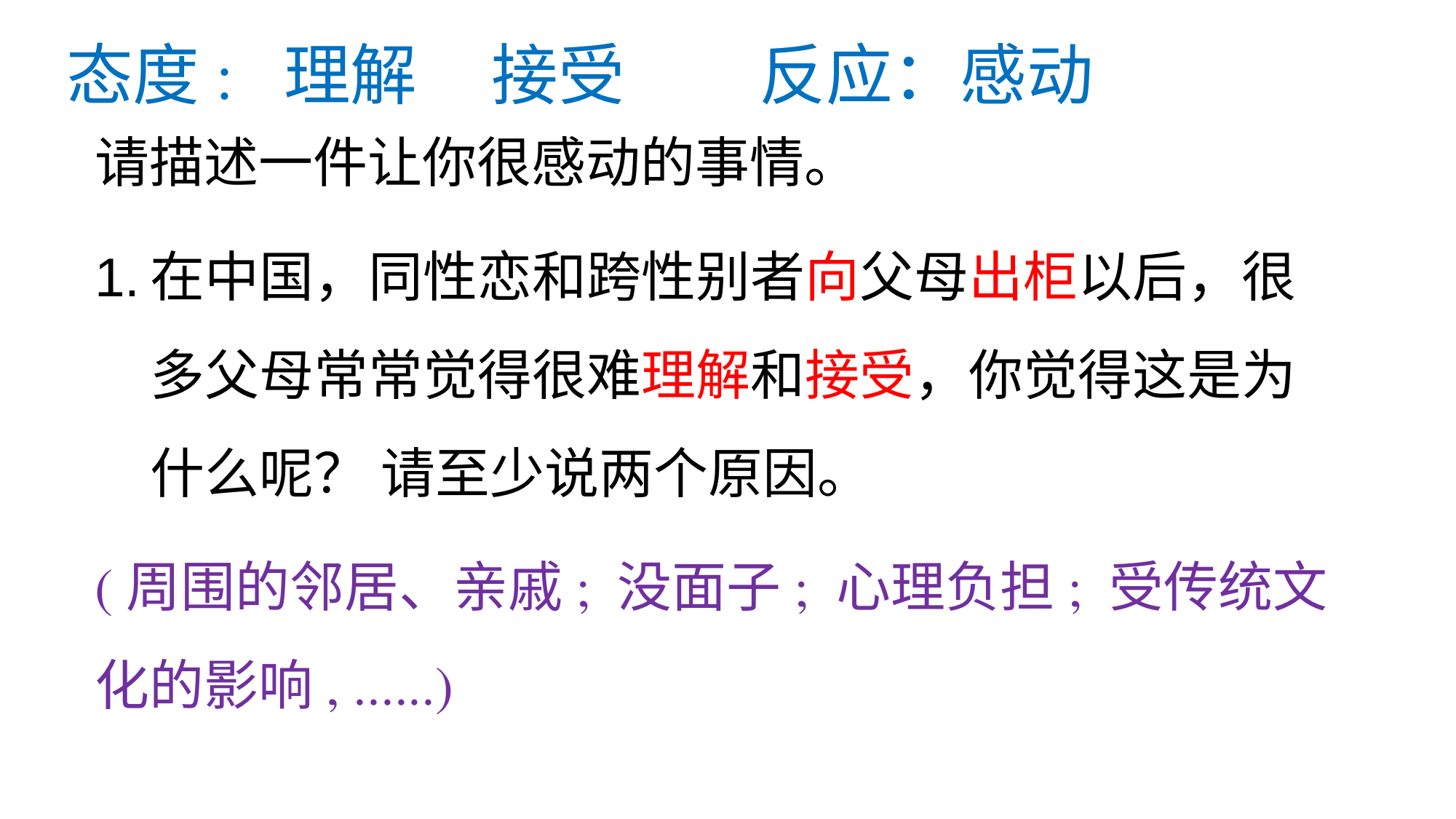

# 态度:  理解     接受         反应：感动
请描述一件让你很感动的事情。
在中国，同性恋和跨性别者向父母出柜以后，很多父母常常觉得很难理解和接受，你觉得这是为什么呢？ 请至少说两个原因。
(周围的邻居、亲戚; 没面子; 心理负担; 受传统文化的影响, ......)